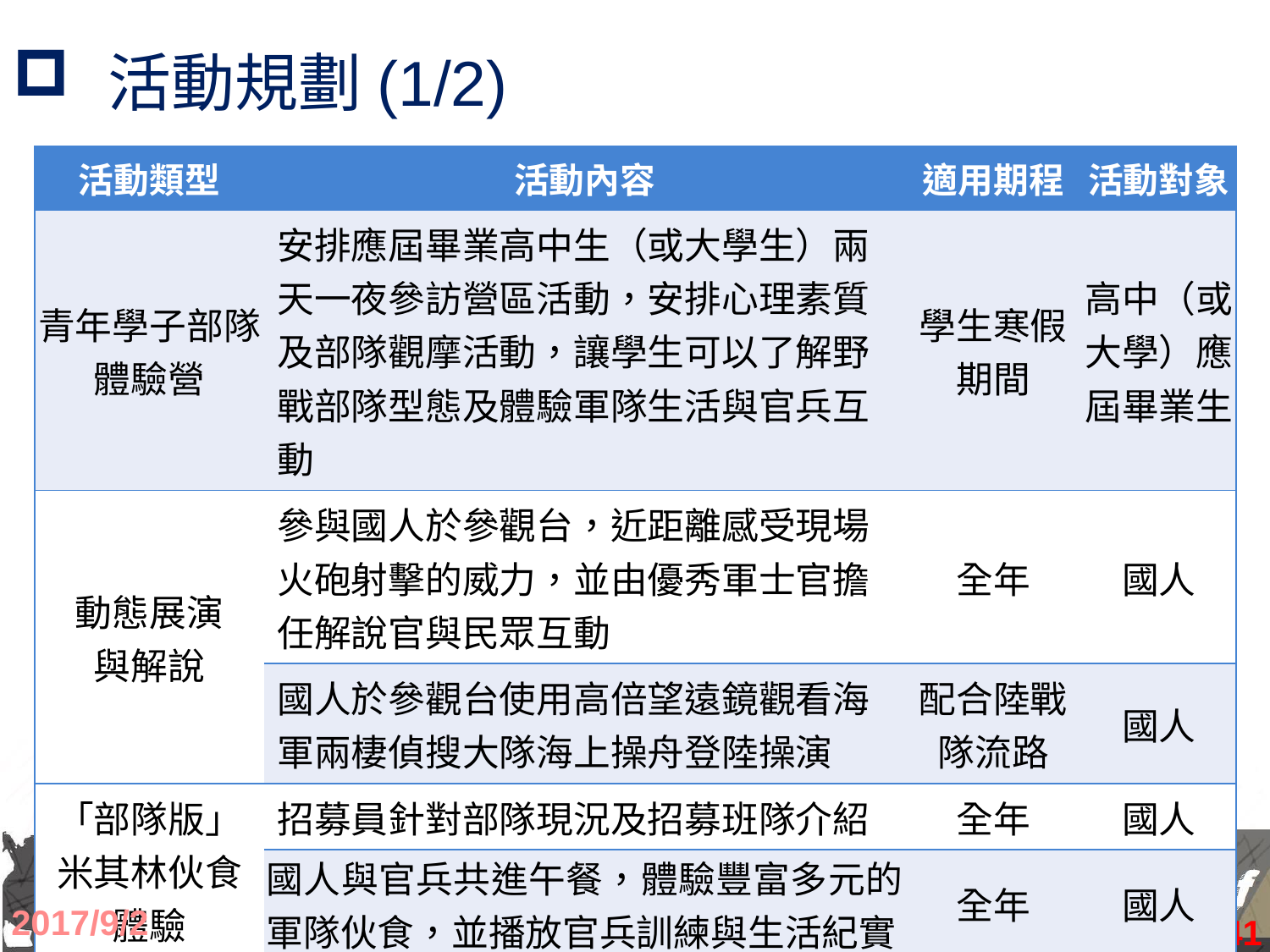

# 活動規劃(1/2)
| 活動類型 | 活動內容 | 適用期程 | 活動對象 |
| --- | --- | --- | --- |
| 青年學子部隊體驗營 | 安排應屆畢業高中生（或大學生）兩天一夜參訪營區活動，安排心理素質及部隊觀摩活動，讓學生可以了解野戰部隊型態及體驗軍隊生活與官兵互動 | 學生寒假期間 | 高中（或大學）應屆畢業生 |
| 動態展演 與解說 | 參與國人於參觀台，近距離感受現場火砲射擊的威力，並由優秀軍士官擔任解說官與民眾互動 | 全年 | 國人 |
|  | 國人於參觀台使用高倍望遠鏡觀看海軍兩棲偵搜大隊海上操舟登陸操演 | 配合陸戰隊流路 | 國人 |
| 「部隊版」米其林伙食體驗 | 招募員針對部隊現況及招募班隊介紹 | 全年 | 國人 |
|  | 國人與官兵共進午餐，體驗豐富多元的軍隊伙食，並播放官兵訓練與生活紀實 | 全年 | 國人 |
2017/9/2
41